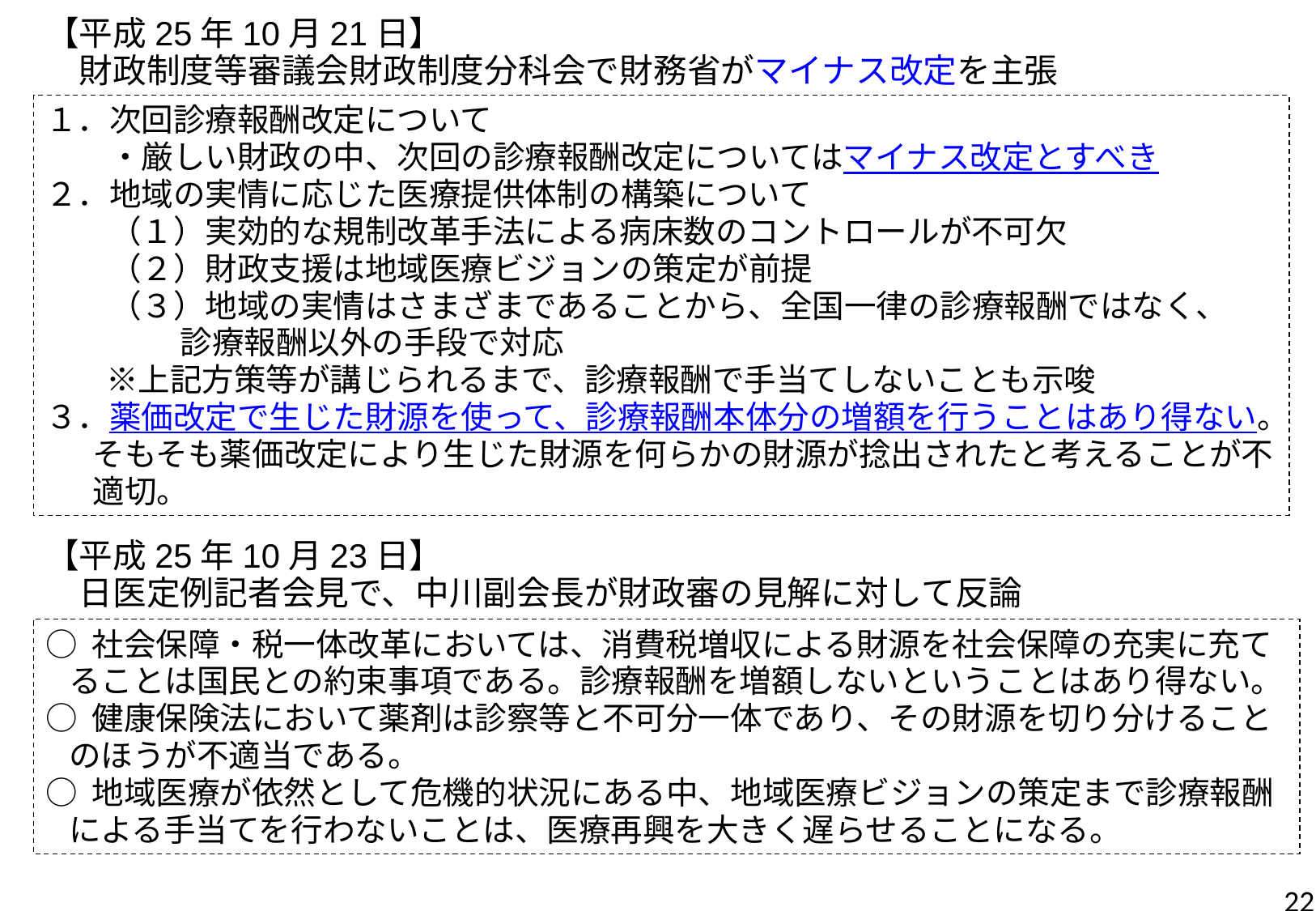

【平成25年10月21日】
　財政制度等審議会財政制度分科会で財務省がマイナス改定を主張
１．次回診療報酬改定について
　　・厳しい財政の中、次回の診療報酬改定についてはマイナス改定とすべき
２．地域の実情に応じた医療提供体制の構築について
　　（１）実効的な規制改革手法による病床数のコントロールが不可欠
　　（２）財政支援は地域医療ビジョンの策定が前提
　　（３）地域の実情はさまざまであることから、全国一律の診療報酬ではなく、
　　　　 診療報酬以外の手段で対応
   　※上記方策等が講じられるまで、診療報酬で手当てしないことも示唆
３．薬価改定で生じた財源を使って、診療報酬本体分の増額を行うことはあり得ない。そもそも薬価改定により生じた財源を何らかの財源が捻出されたと考えることが不適切。
【平成25年10月23日】
　日医定例記者会見で、中川副会長が財政審の見解に対して反論
○ 社会保障・税一体改革においては、消費税増収による財源を社会保障の充実に充てることは国民との約束事項である。診療報酬を増額しないということはあり得ない。
○ 健康保険法において薬剤は診察等と不可分一体であり、その財源を切り分けることのほうが不適当である。
○ 地域医療が依然として危機的状況にある中、地域医療ビジョンの策定まで診療報酬による手当てを行わないことは、医療再興を大きく遅らせることになる。
22